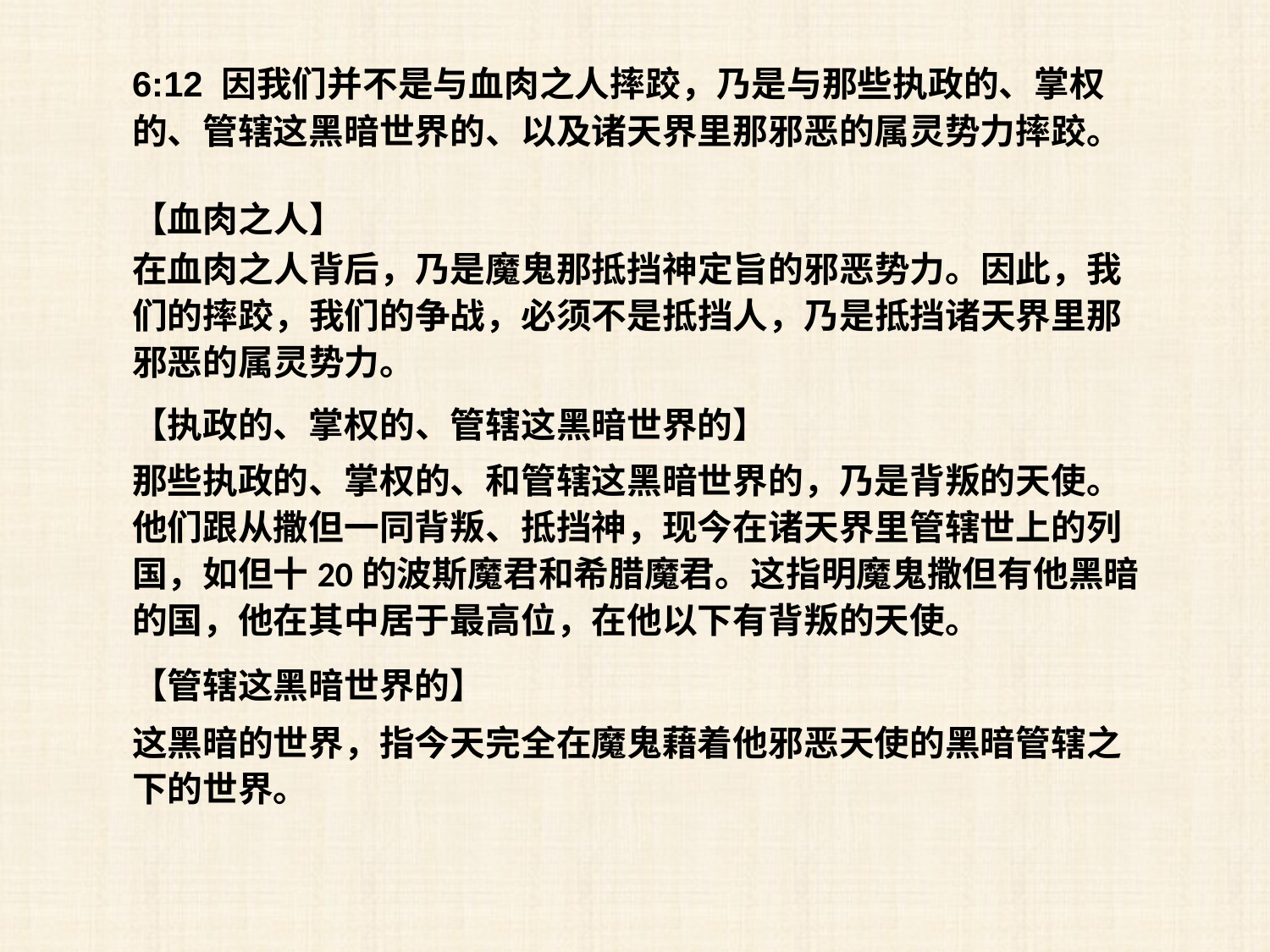

6:12 因我们并不是与血肉之人摔跤，乃是与那些执政的、掌权的、管辖这黑暗世界的、以及诸天界里那邪恶的属灵势力摔跤。
【血肉之人】
在血肉之人背后，乃是魔鬼那抵挡神定旨的邪恶势力。因此，我们的摔跤，我们的争战，必须不是抵挡人，乃是抵挡诸天界里那邪恶的属灵势力。
【执政的、掌权的、管辖这黑暗世界的】
那些执政的、掌权的、和管辖这黑暗世界的，乃是背叛的天使。他们跟从撒但一同背叛、抵挡神，现今在诸天界里管辖世上的列国，如但十20的波斯魔君和希腊魔君。这指明魔鬼撒但有他黑暗的国，他在其中居于最高位，在他以下有背叛的天使。
【管辖这黑暗世界的】
这黑暗的世界，指今天完全在魔鬼藉着他邪恶天使的黑暗管辖之下的世界。